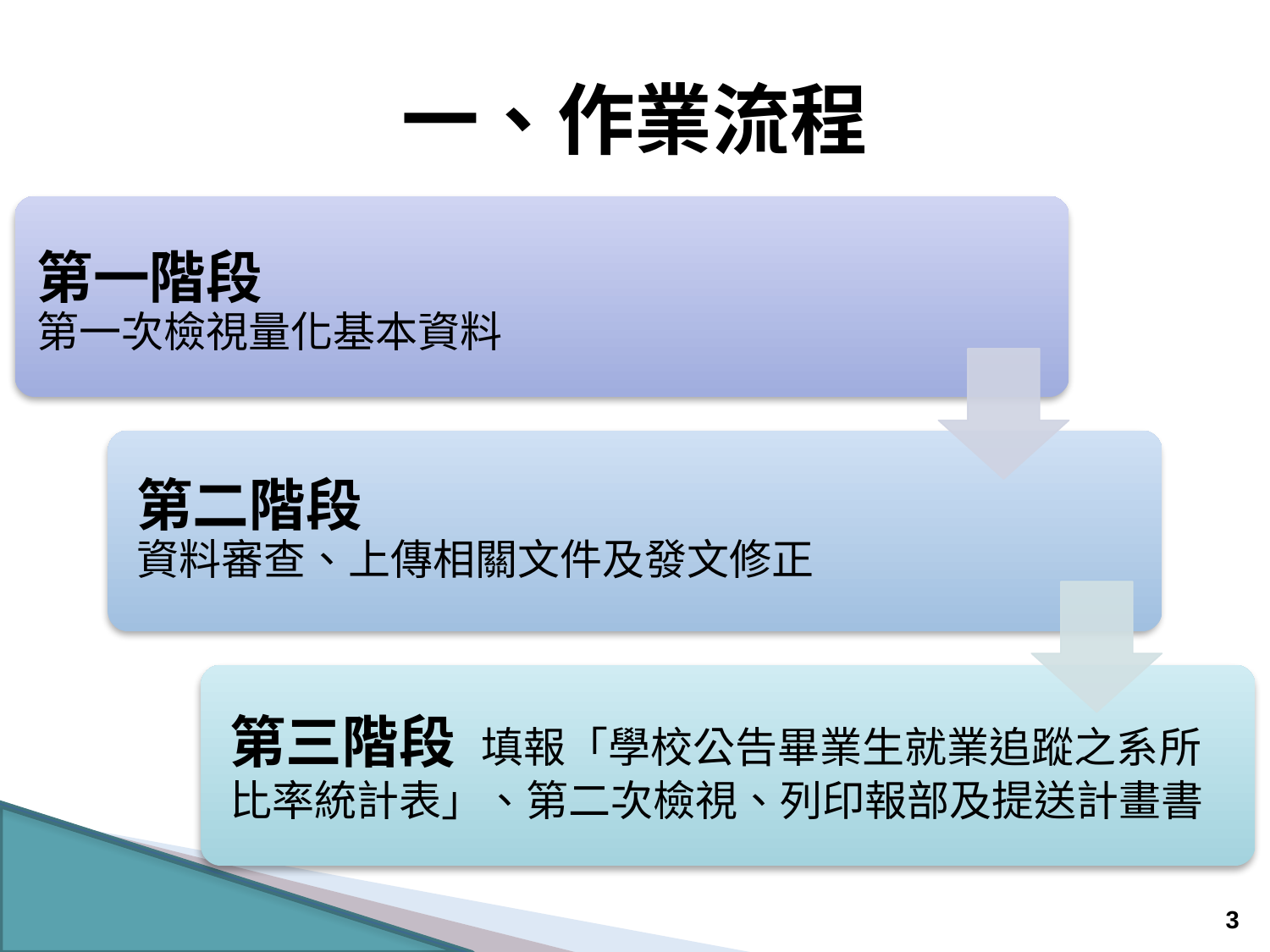

# 一、作業流程
第一階段
第一次檢視量化基本資料
第二階段
資料審查、上傳相關文件及發文修正
第三階段  填報「學校公告畢業生就業追蹤之系所比率統計表」、第二次檢視、列印報部及提送計畫書

3